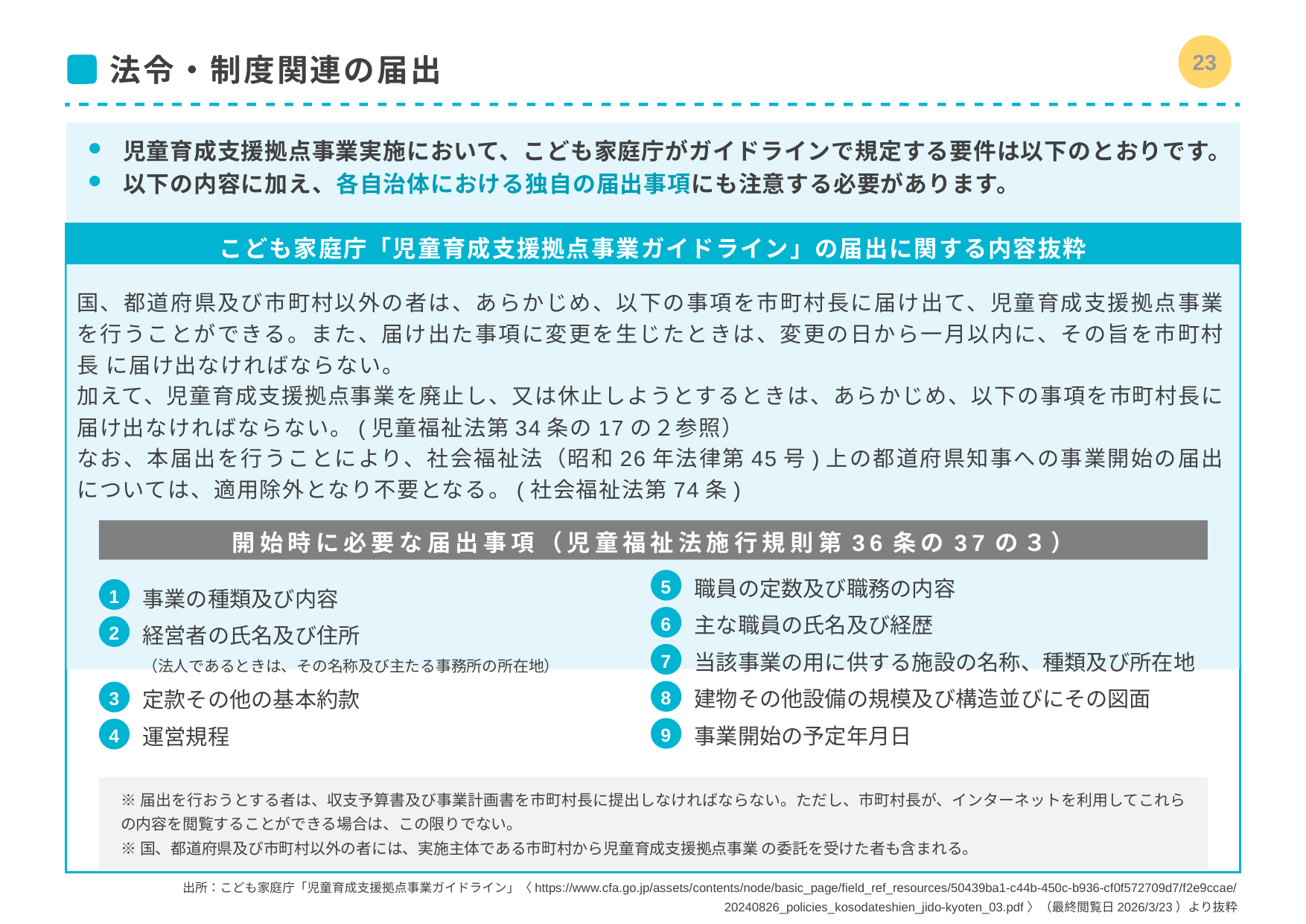

23
# 法令・制度関連の届出
児童育成支援拠点事業実施において、こども家庭庁がガイドラインで規定する要件は以下のとおりです。
以下の内容に加え、各自治体における独自の届出事項にも注意する必要があります。
こども家庭庁「児童育成支援拠点事業ガイドライン」の届出に関する内容抜粋

国、都道府県及び市町村以外の者は、あらかじめ、以下の事項を市町村長に届け出て、児童育成支援拠点事業を行うことができる。また、届け出た事項に変更を生じたときは、変更の日から一月以内に、その旨を市町村長 に届け出なければならない。
加えて、児童育成支援拠点事業を廃止し、又は休止しようとするときは、あらかじめ、以下の事項を市町村長に届け出なければならない。(児童福祉法第34条の17の２参照）
なお、本届出を行うことにより、社会福祉法（昭和26年法律第45号)上の都道府県知事への事業開始の届出については、適用除外となり不要となる。(社会福祉法第74条)
開始時に必要な届出事項（児童福祉法施行規則第36条の37の３）
職員の定数及び職務の内容
主な職員の氏名及び経歴
当該事業の用に供する施設の名称、種類及び所在地
建物その他設備の規模及び構造並びにその図面
事業開始の予定年月日
5
6
7
8
9
事業の種類及び内容
経営者の氏名及び住所
（法人であるときは、その名称及び主たる事務所の所在地）
定款その他の基本約款
運営規程
1
2
3
4
※届出を行おうとする者は、収支予算書及び事業計画書を市町村長に提出しなければならない。ただし、市町村長が、インターネットを利用してこれらの内容を閲覧することができる場合は、この限りでない。
※国、都道府県及び市町村以外の者には、実施主体である市町村から児童育成支援拠点事業 の委託を受けた者も含まれる。
出所：こども家庭庁「児童育成支援拠点事業ガイドライン」〈https://www.cfa.go.jp/assets/contents/node/basic_page/field_ref_resources/50439ba1-c44b-450c-b936-cf0f572709d7/f2e9ccae/20240826_policies_kosodateshien_jido-kyoten_03.pdf〉（最終閲覧日2026/3/23）より抜粋